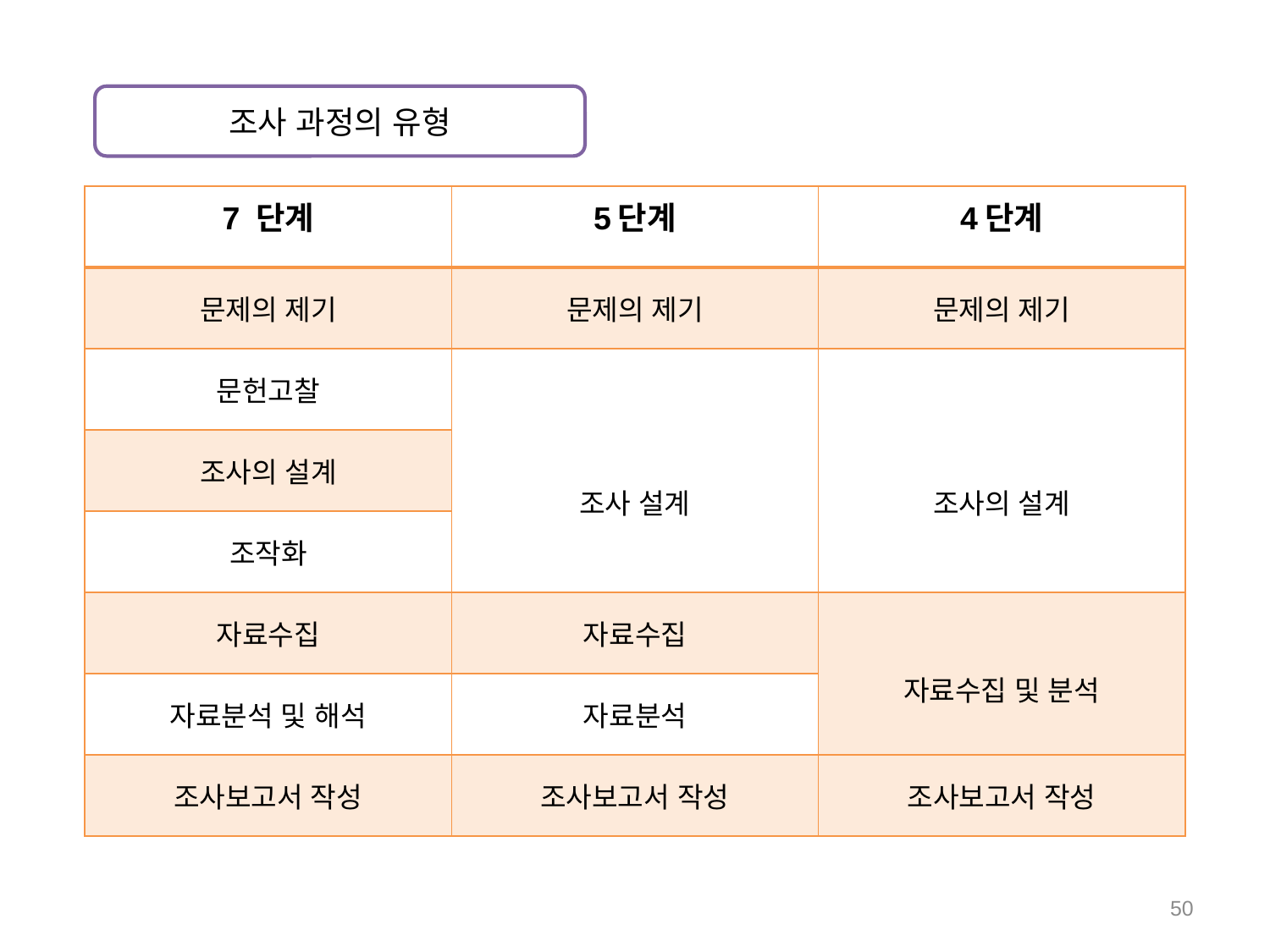

조사 과정의 유형
| 7 단계 | 5단계 | 4단계 |
| --- | --- | --- |
| 문제의 제기 | 문제의 제기 | 문제의 제기 |
| 문헌고찰 | 조사 설계 | 조사의 설계 |
| 조사의 설계 |  |  |
| 조작화 |  |  |
| 자료수집 | 자료수집 | 자료수집 및 분석 |
| 자료분석 및 해석 | 자료분석 |  |
| 조사보고서 작성 | 조사보고서 작성 | 조사보고서 작성 |
50